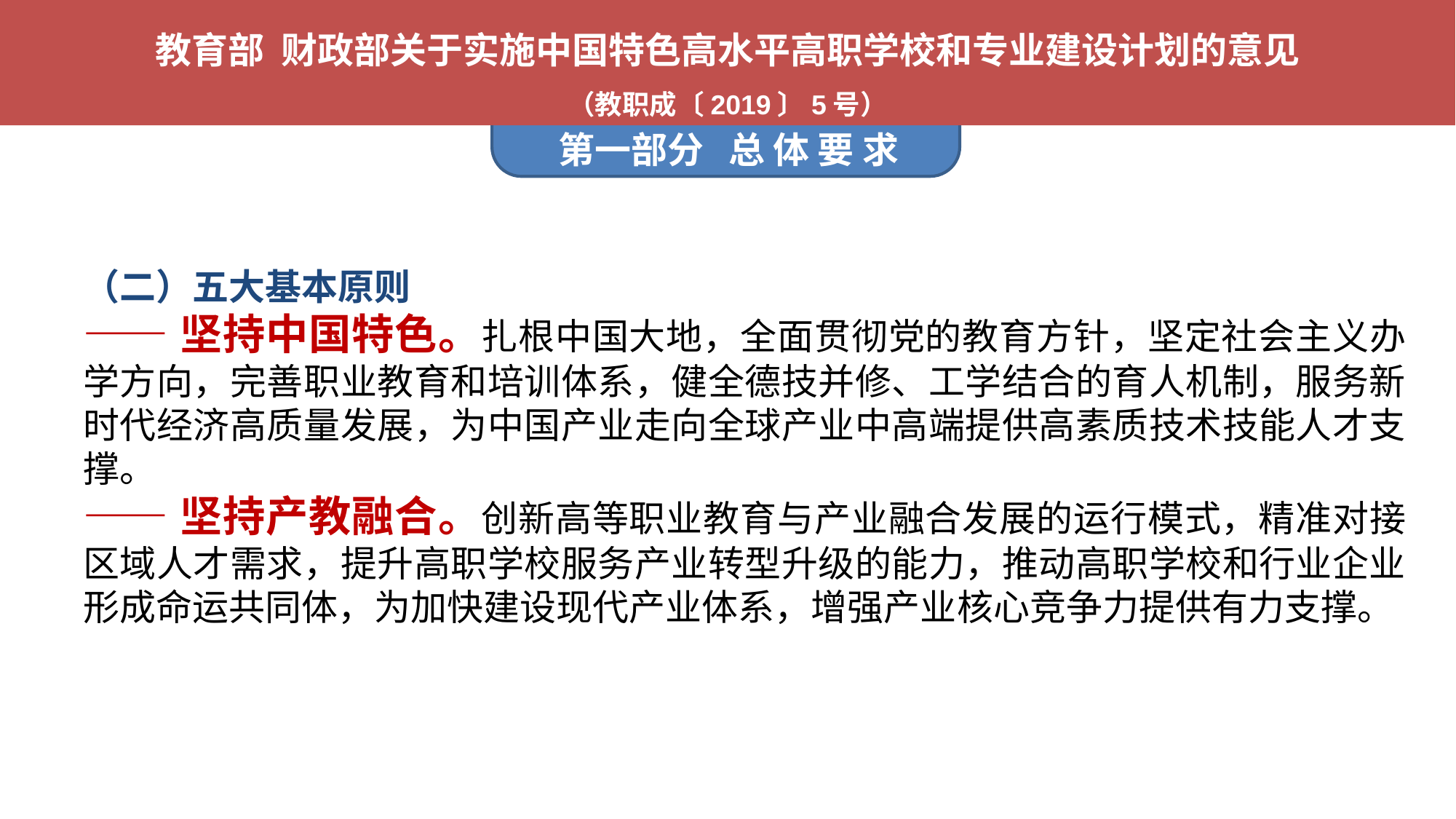

教育部  财政部关于实施中国特色高水平高职学校和专业建设计划的意见
（教职成〔2019〕5号）

第一部分   总 体 要 求
（二）五大基本原则
——坚持中国特色。扎根中国大地，全面贯彻党的教育方针，坚定社会主义办学方向，完善职业教育和培训体系，健全德技并修、工学结合的育人机制，服务新时代经济高质量发展，为中国产业走向全球产业中高端提供高素质技术技能人才支撑。
——坚持产教融合。创新高等职业教育与产业融合发展的运行模式，精准对接区域人才需求，提升高职学校服务产业转型升级的能力，推动高职学校和行业企业形成命运共同体，为加快建设现代产业体系，增强产业核心竞争力提供有力支撑。